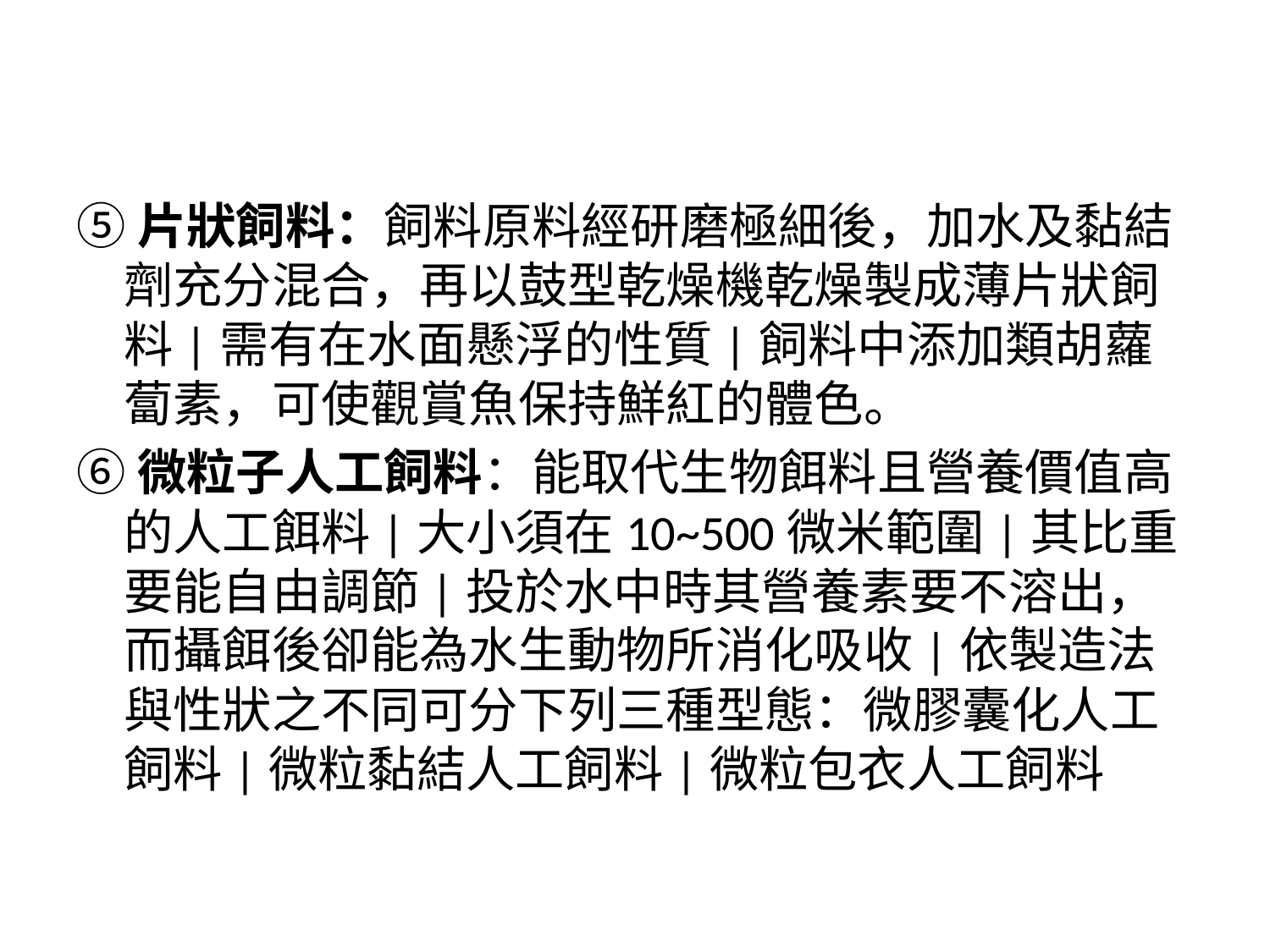

#
⑤片狀飼料：飼料原料經研磨極細後，加水及黏結劑充分混合，再以鼓型乾燥機乾燥製成薄片狀飼料|需有在水面懸浮的性質|飼料中添加類胡蘿蔔素，可使觀賞魚保持鮮紅的體色。
⑥微粒子人工飼料：能取代生物餌料且營養價值高的人工餌料|大小須在10~500微米範圍|其比重要能自由調節|投於水中時其營養素要不溶出，而攝餌後卻能為水生動物所消化吸收|依製造法與性狀之不同可分下列三種型態：微膠囊化人工飼料|微粒黏結人工飼料|微粒包衣人工飼料